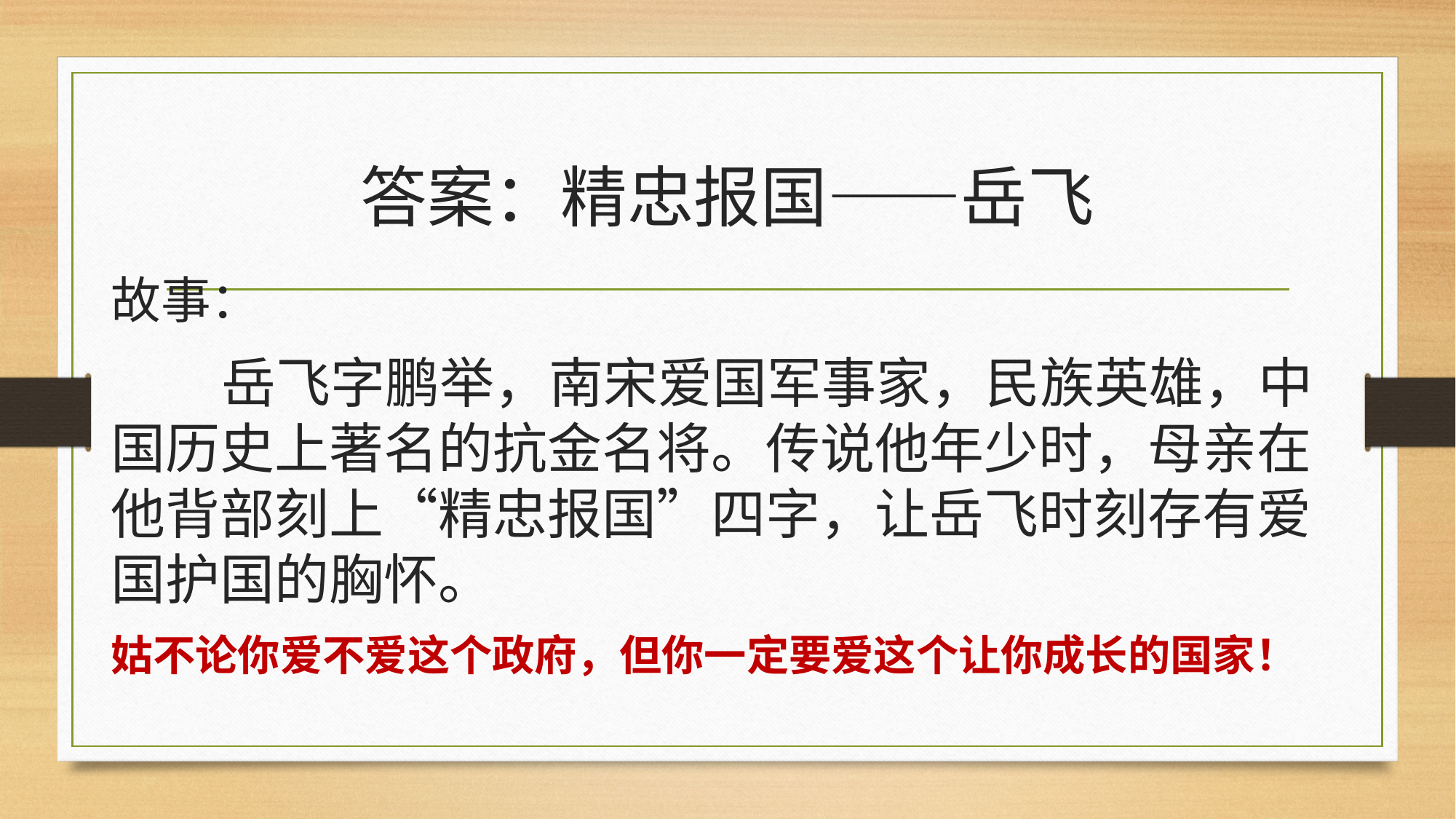

# 答案：精忠报国——岳飞
故事：
        岳飞字鹏举，南宋爱国军事家，民族英雄，中国历史上著名的抗金名将。传说他年少时，母亲在他背部刻上“精忠报国”四字，让岳飞时刻存有爱国护国的胸怀。
姑不论你爱不爱这个政府，但你一定要爱这个让你成长的国家！